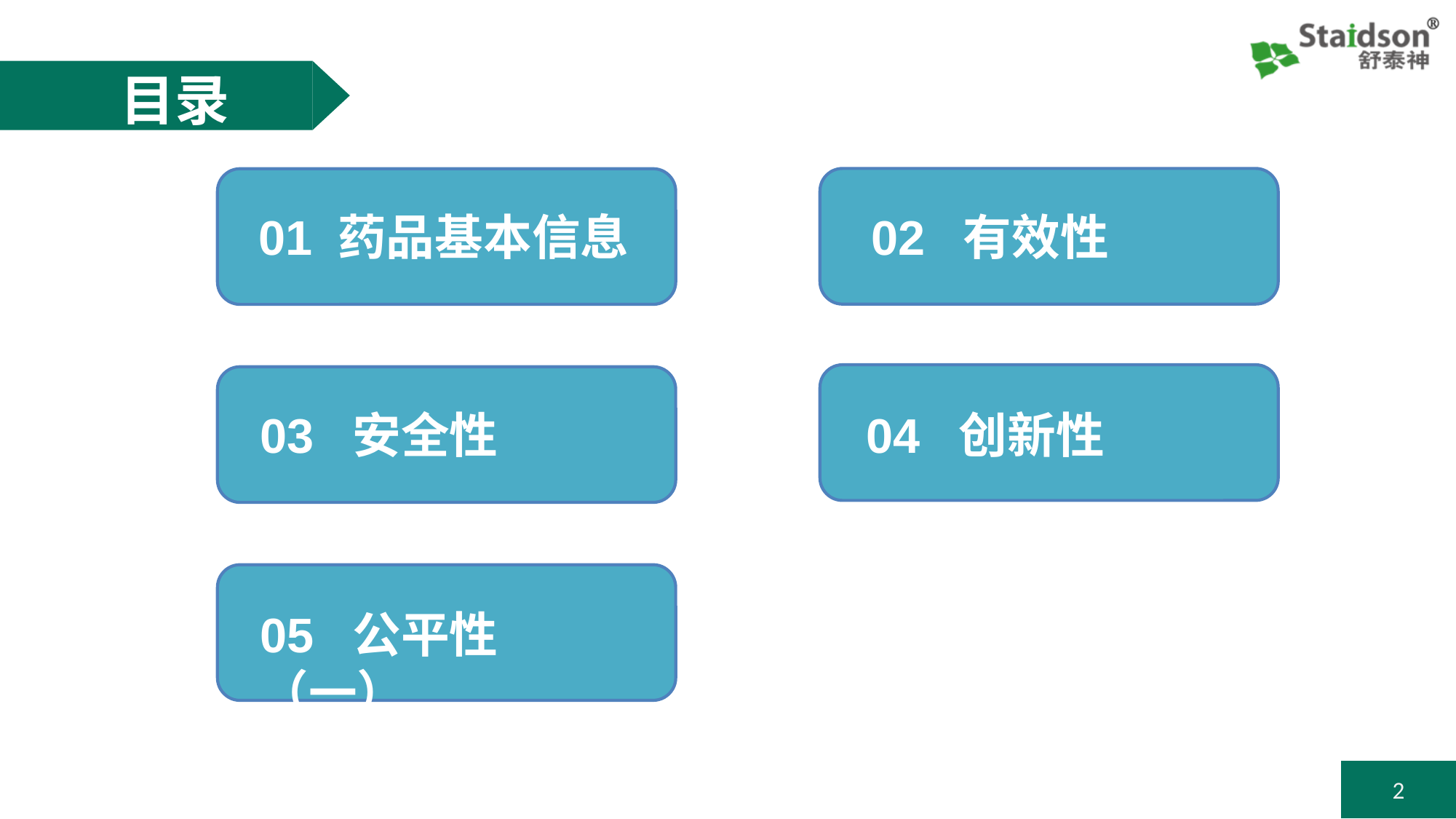

# 目录

01 药品基本信息
02  有效性

03  安全性
04  创新性

05  公平性（一）